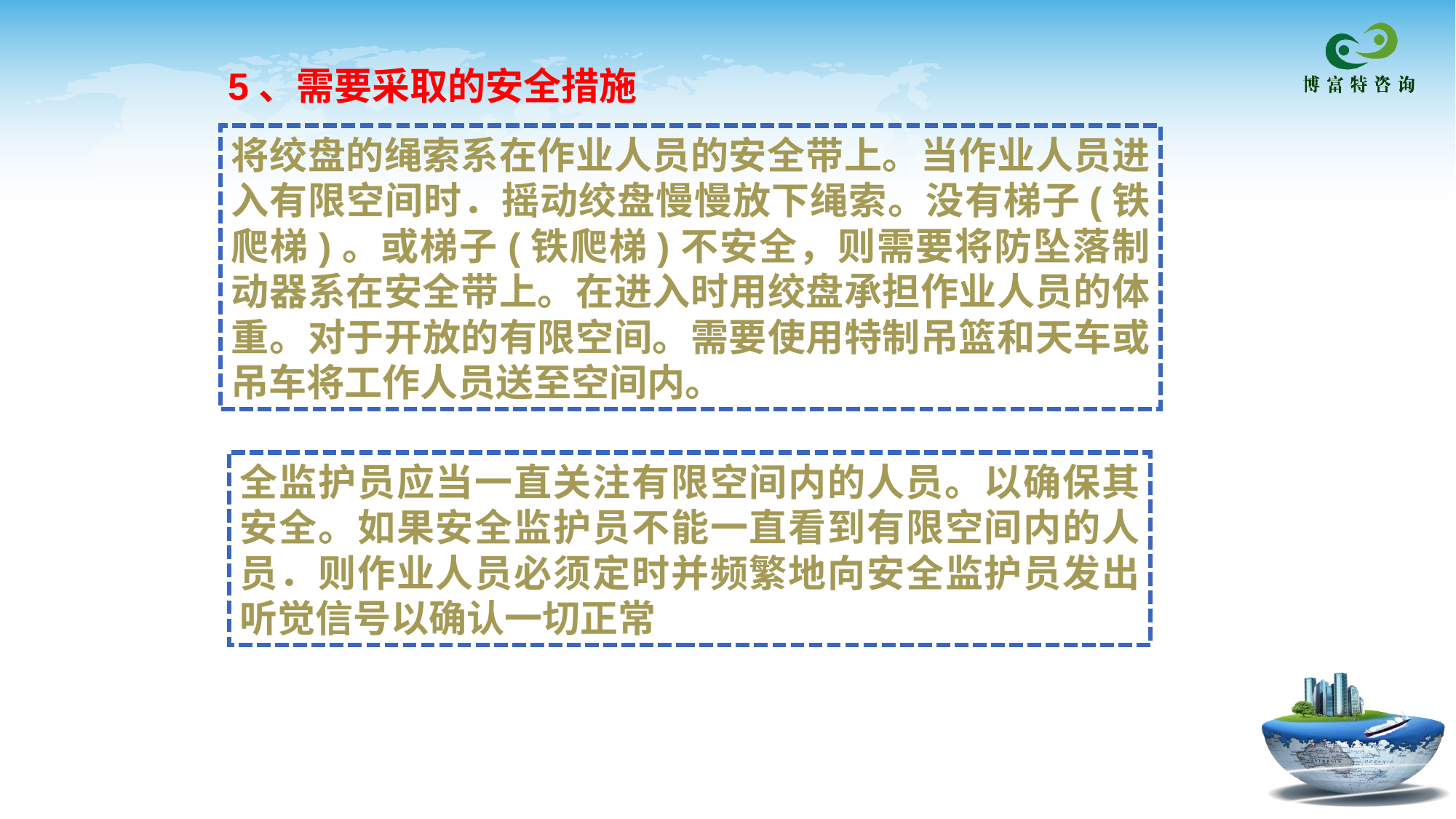

5、需要采取的安全措施
将绞盘的绳索系在作业人员的安全带上。当作业人员进入有限空间时．摇动绞盘慢慢放下绳索。没有梯子(铁爬梯)。或梯子(铁爬梯)不安全，则需要将防坠落制动器系在安全带上。在进入时用绞盘承担作业人员的体重。对于开放的有限空间。需要使用特制吊篮和天车或吊车将工作人员送至空间内。
全监护员应当一直关注有限空间内的人员。以确保其安全。如果安全监护员不能一直看到有限空间内的人员．则作业人员必须定时并频繁地向安全监护员发出听觉信号以确认一切正常